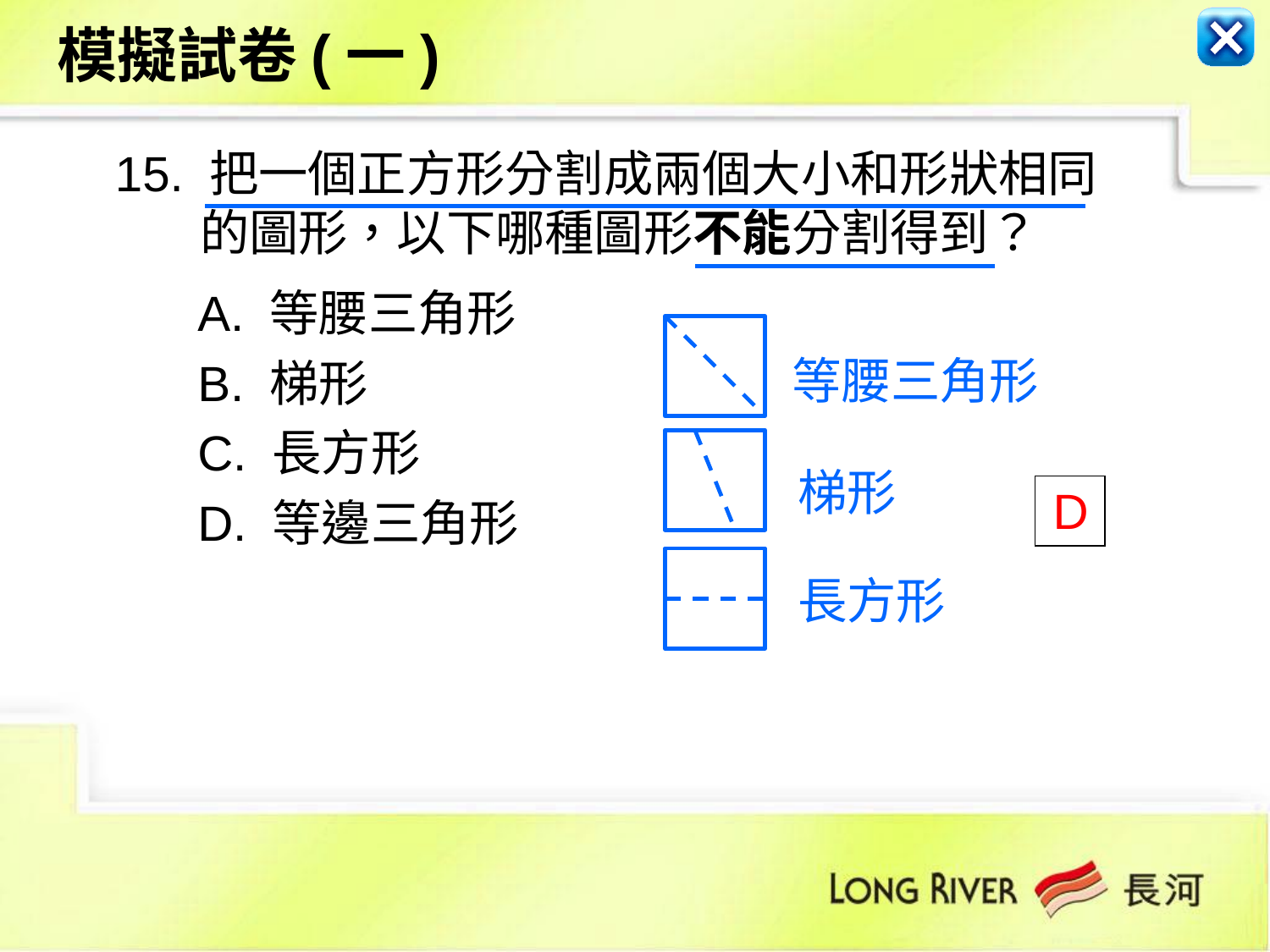

模擬試卷(一)
  15. 把一個正方形分割成兩個大小和形狀相同的圖形，以下哪種圖形不能分割得到？
        A. 等腰三角形
        B. 梯形
        C. 長方形
        D. 等邊三角形

等腰三角形

梯形

 D

長方形